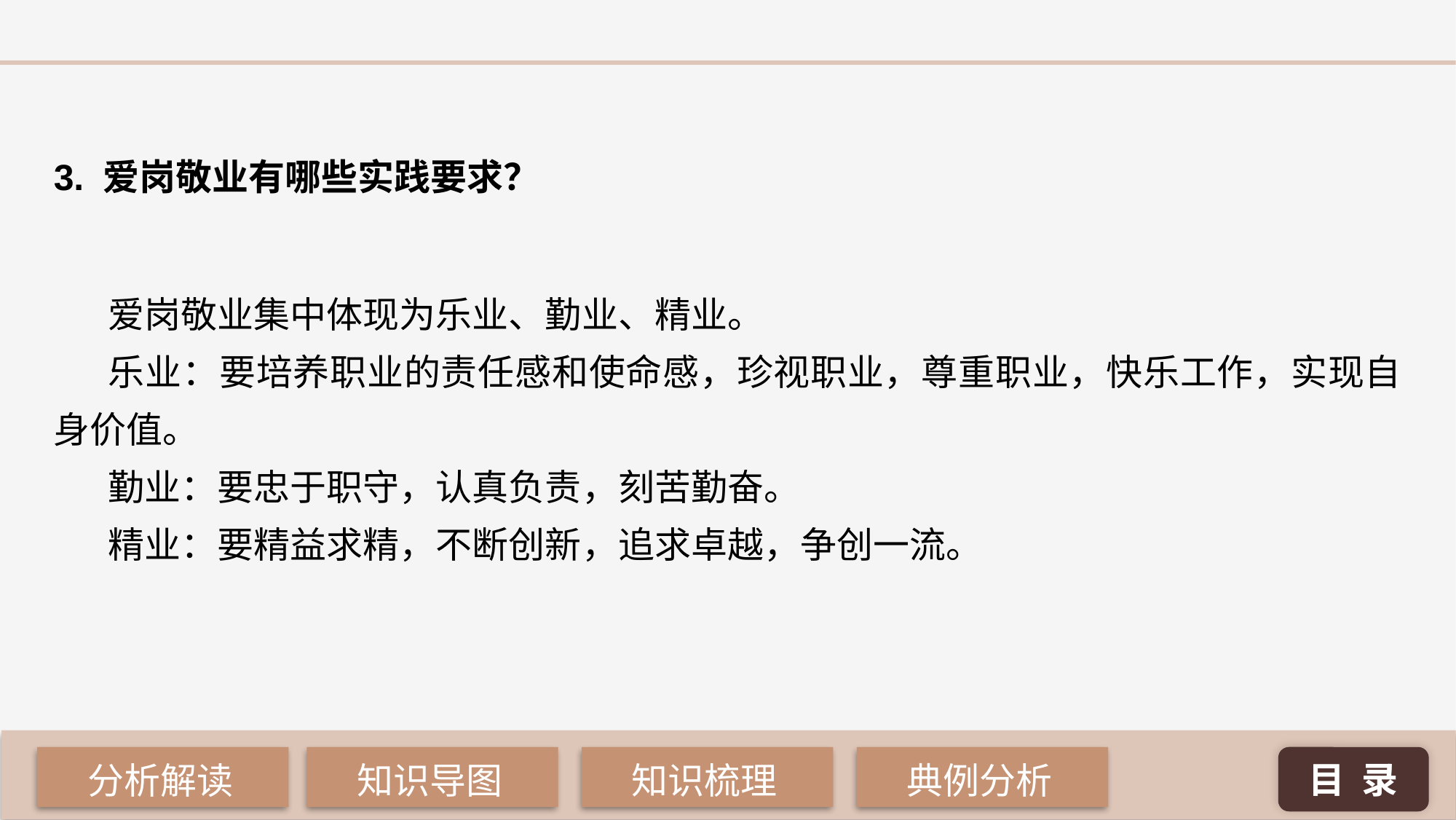

3. 爱岗敬业有哪些实践要求？
爱岗敬业集中体现为乐业、勤业、精业。
乐业：要培养职业的责任感和使命感，珍视职业，尊重职业，快乐工作，实现自身价值。
勤业：要忠于职守，认真负责，刻苦勤奋。
精业：要精益求精，不断创新，追求卓越，争创一流。